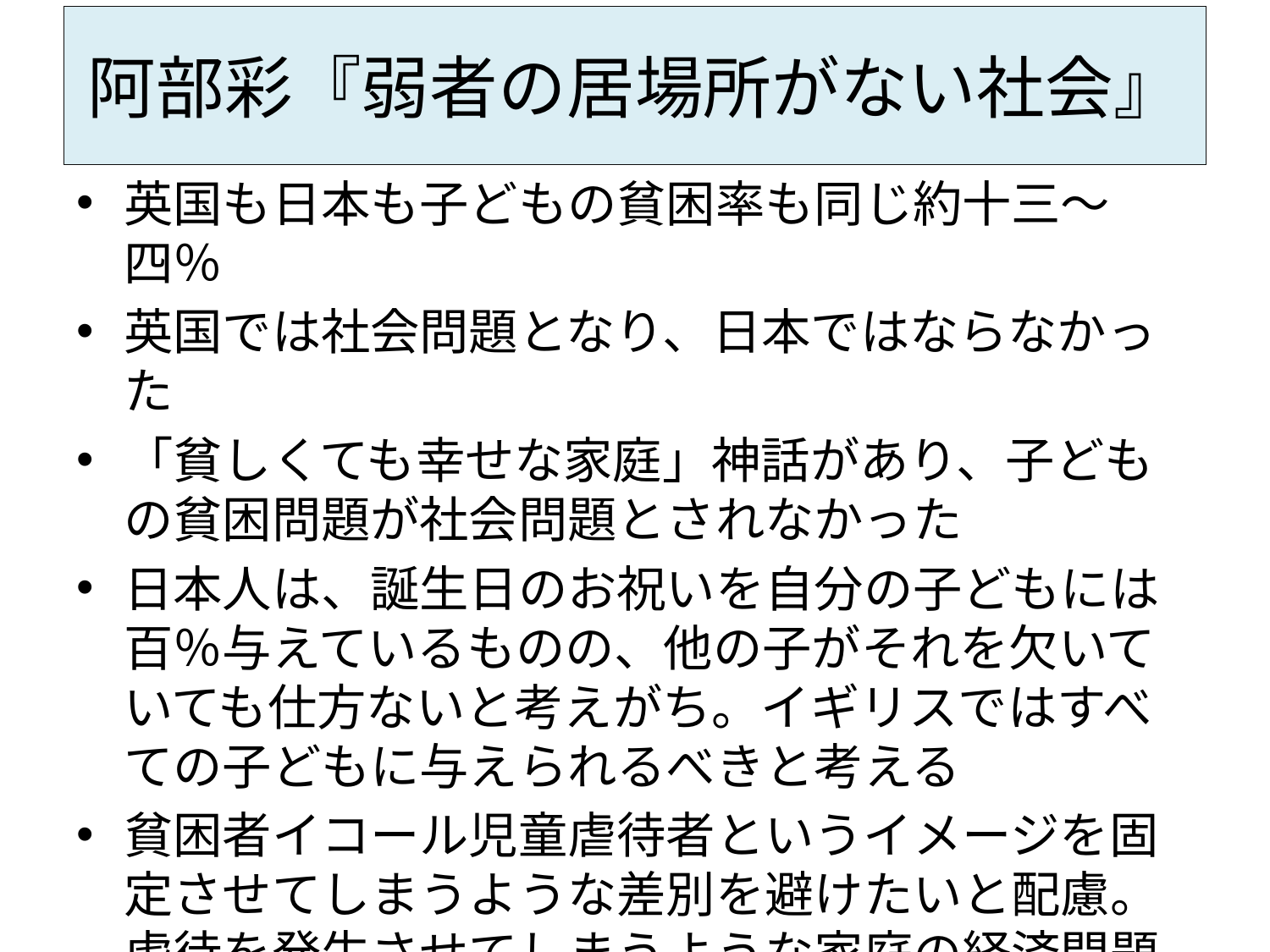

# 阿部彩『弱者の居場所がない社会』
英国も日本も子どもの貧困率も同じ約十三～四％
英国では社会問題となり、日本ではならなかった
「貧しくても幸せな家庭」神話があり、子どもの貧困問題が社会問題とされなかった
日本人は、誕生日のお祝いを自分の子どもには百％与えているものの、他の子がそれを欠いていても仕方ないと考えがち。イギリスではすべての子どもに与えられるべきと考える
貧困者イコール児童虐待者というイメージを固定させてしまうような差別を避けたいと配慮。虐待を発生させてしまうような家庭の経済問題に目を瞑ってきた